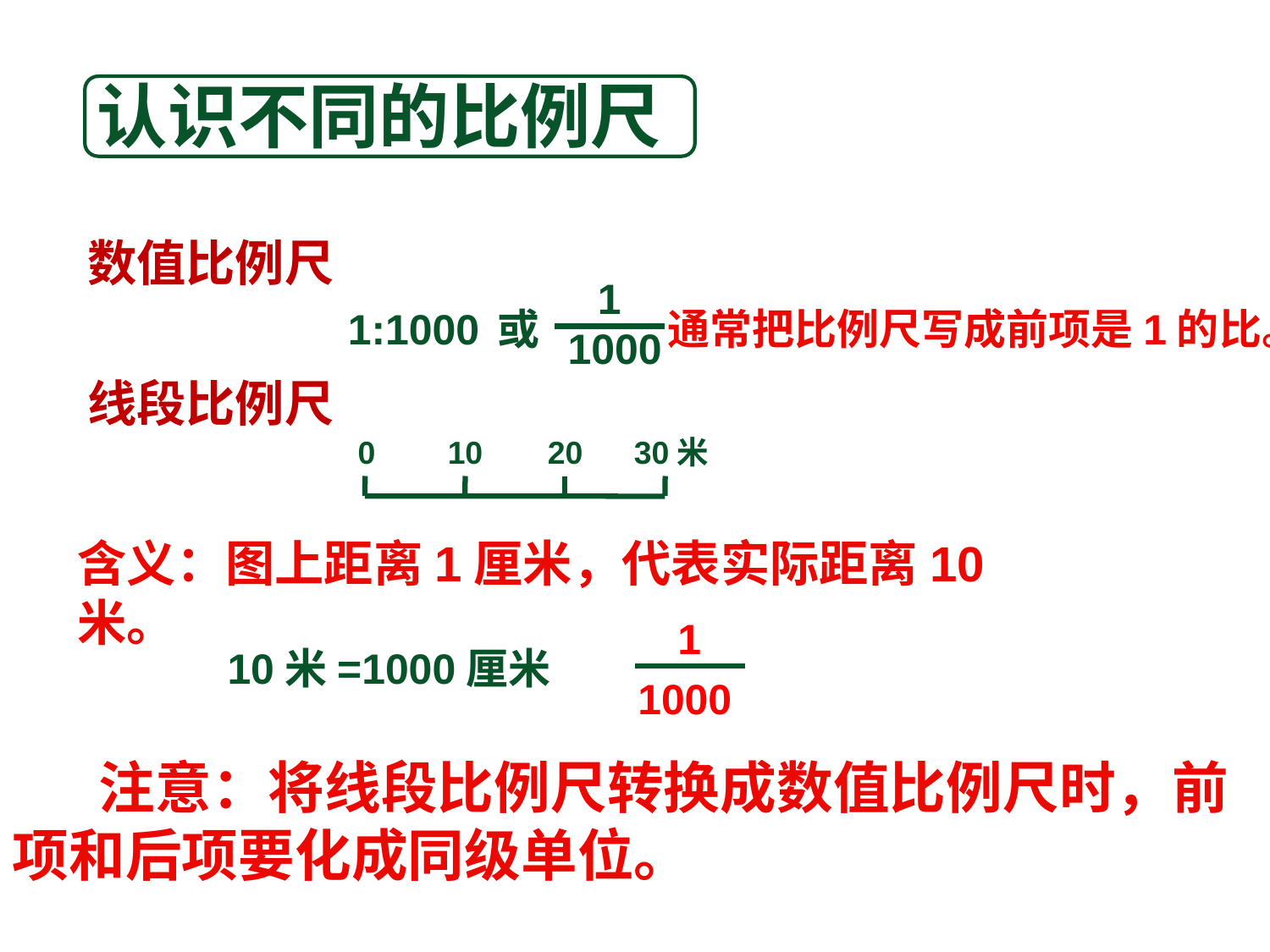

认识不同的比例尺

数值比例尺
1
1:1000
或
通常把比例尺写成前项是1的比。
1000
线段比例尺
0
10
20
30米
含义：图上距离1厘米，代表实际距离10米。
1
10米=1000厘米
1000
        注意：将线段比例尺转换成数值比例尺时，前项和后项要化成同级单位。